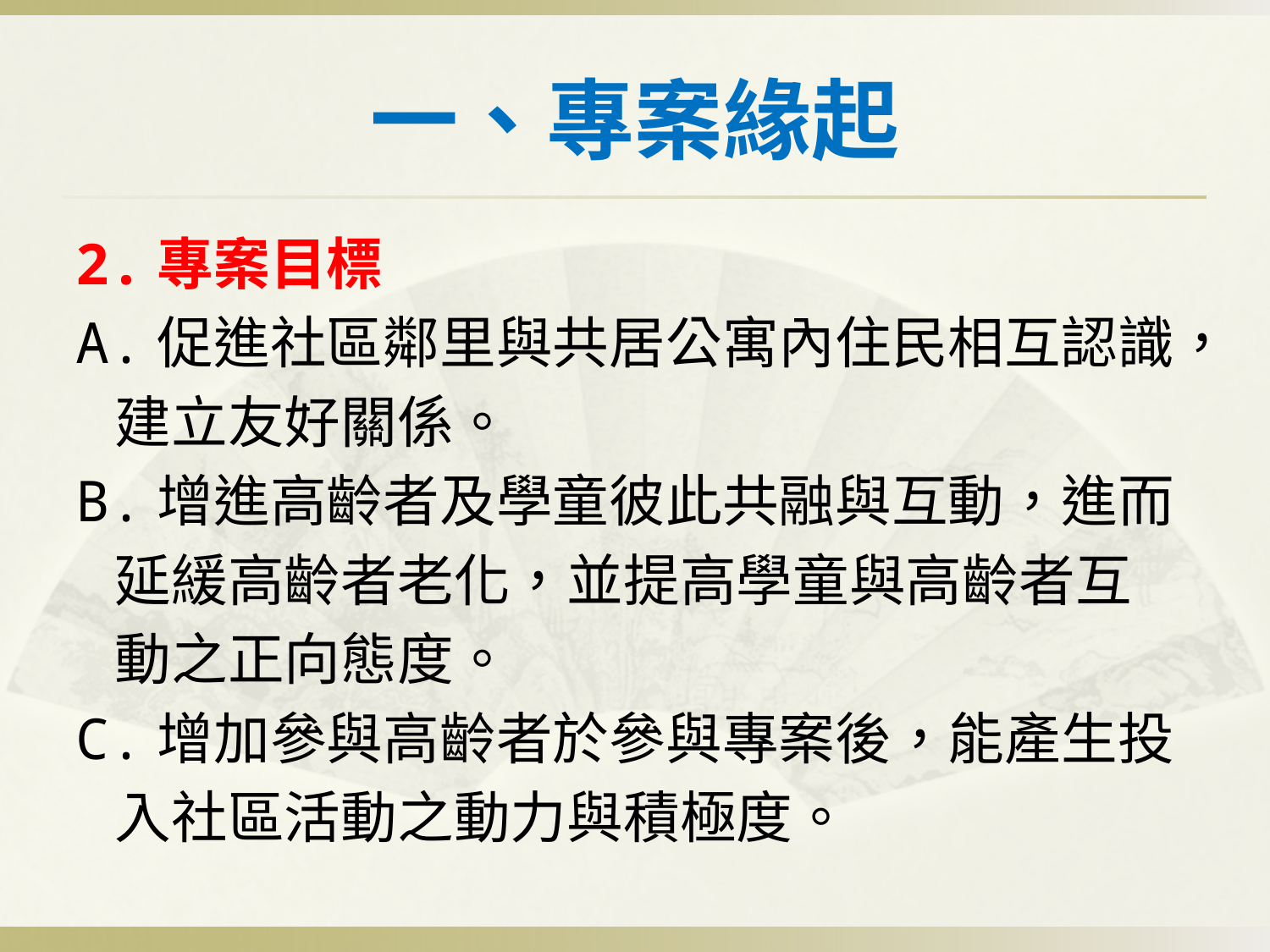

# 一、專案緣起
2.專案目標
A.促進社區鄰里與共居公寓內住民相互認識，
  建立友好關係。
B.增進高齡者及學童彼此共融與互動，進而
  延緩高齡者老化，並提高學童與高齡者互
  動之正向態度。
C.增加參與高齡者於參與專案後，能產生投
  入社區活動之動力與積極度。